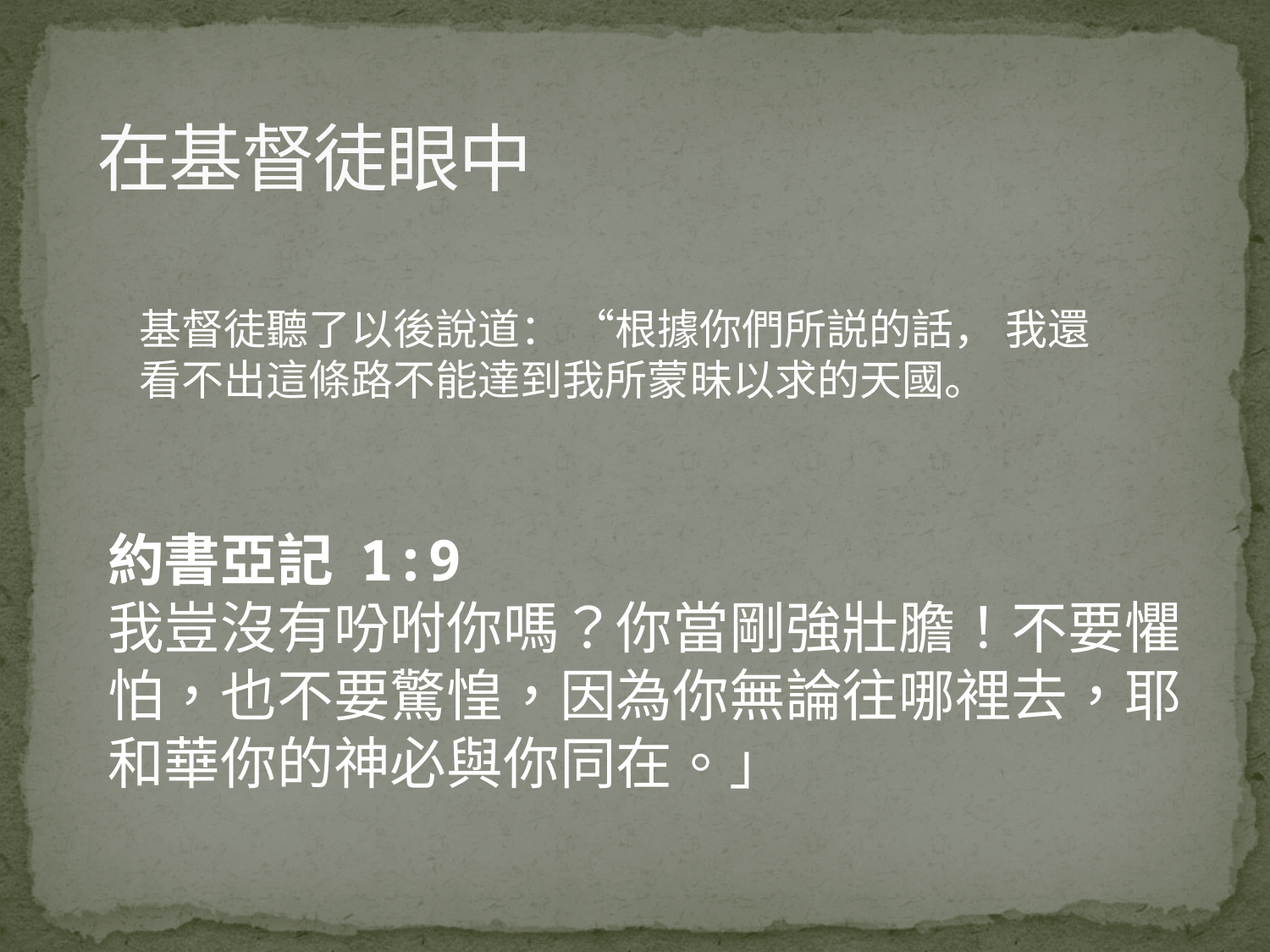

在基督徒眼中
基督徒聽了以後說道： “根據你們所説的話， 我還看不出這條路不能達到我所蒙昧以求的天國。
約書亞記 1:9
我豈沒有吩咐你嗎？你當剛強壯膽！不要懼怕，也不要驚惶，因為你無論往哪裡去，耶和華你的神必與你同在。」